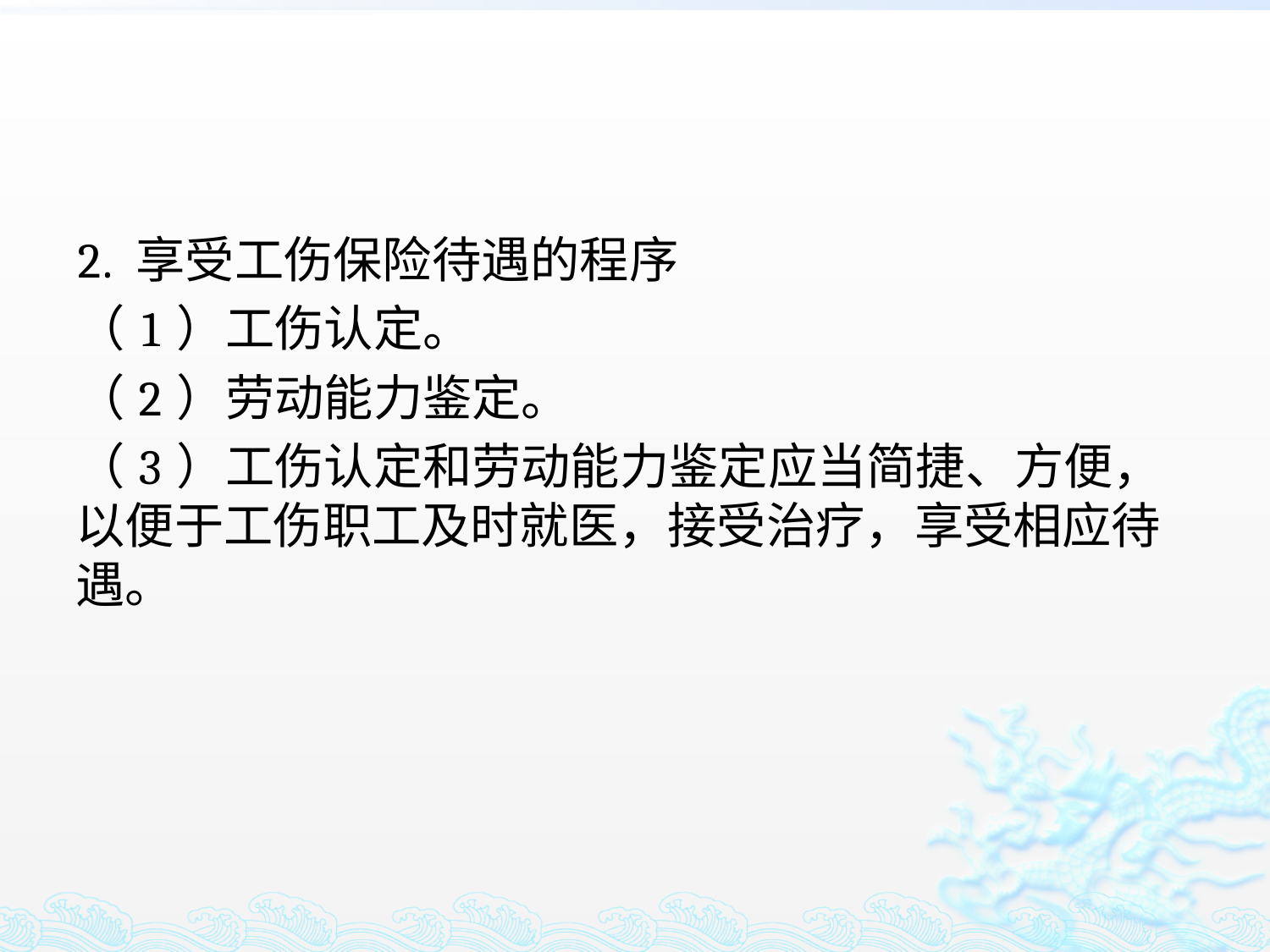

#
2. 享受工伤保险待遇的程序
（1）工伤认定。
（2）劳动能力鉴定。
（3）工伤认定和劳动能力鉴定应当简捷、方便，以便于工伤职工及时就医，接受治疗，享受相应待遇。